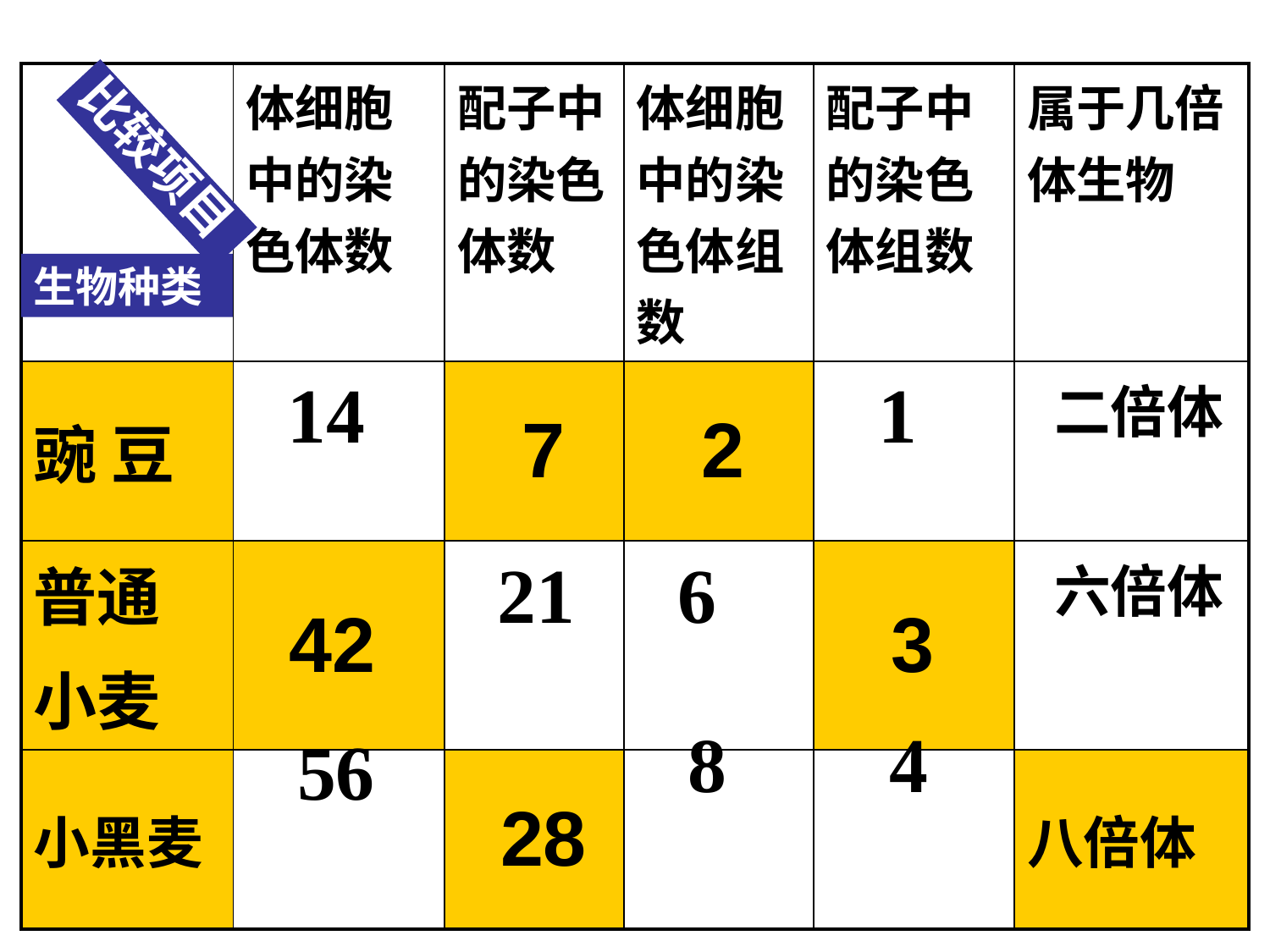

|  | 体细胞中的染色体数 | 配子中的染色体数 | 体细胞中的染色体组数 | 配子中的染色体组数 | 属于几倍体生物 |
| --- | --- | --- | --- | --- | --- |
| 豌 豆 |  | 7 | 2 |  |  |
| 普通 小麦 | 42 |  |  | 3 |  |
| 小黑麦 |  | 28 |  |  | 八倍体 |
比较项目
生物种类
 二倍体
14
 1
 六倍体
 21
 6
 8
 4
56